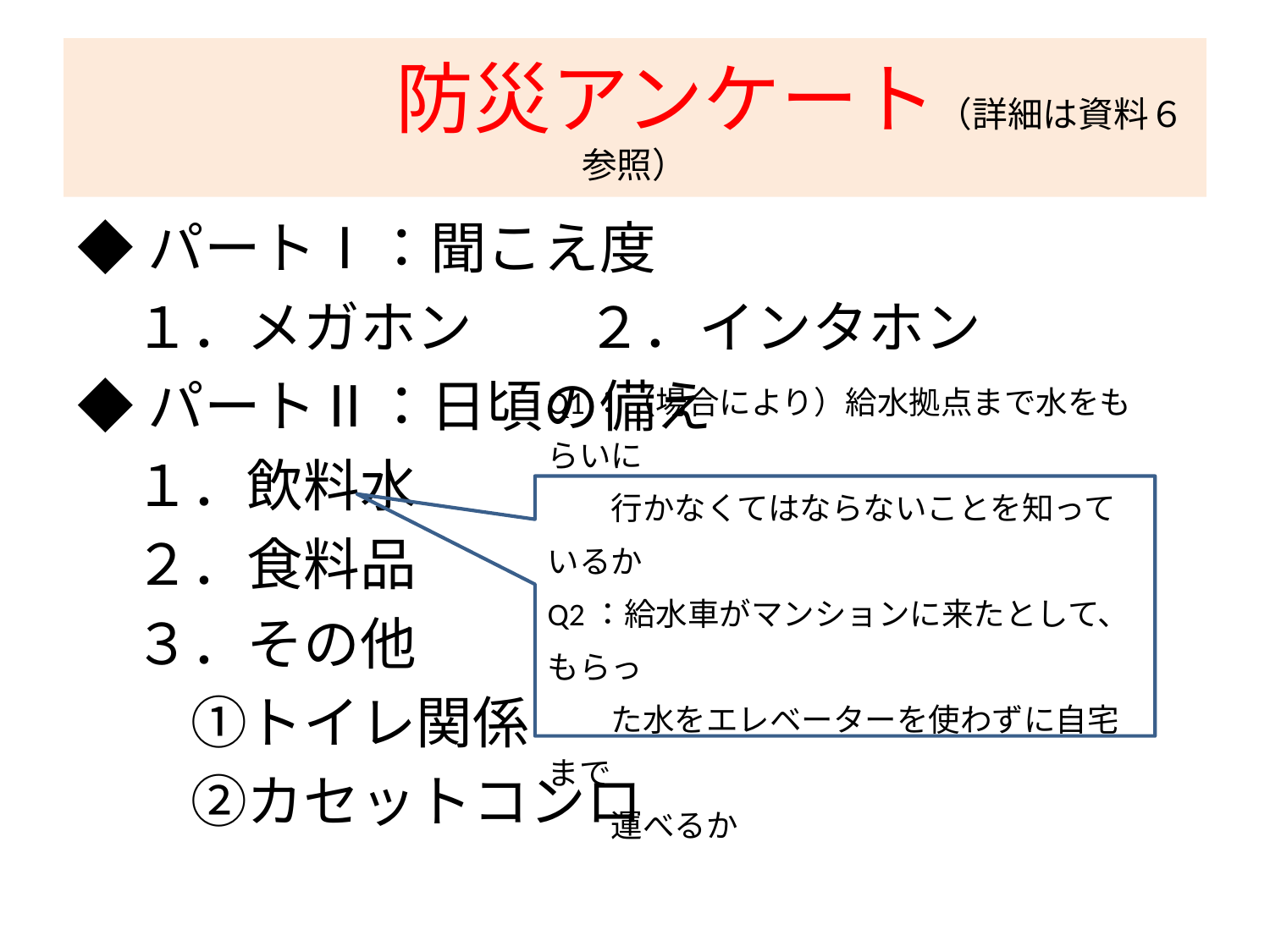

# 防災アンケート（詳細は資料６参照）
◆パートⅠ：聞こえ度
　１．メガホン　　２．インタホン
◆パートⅡ：日頃の備え
　１．飲料水
　２．食料品
　３．その他
　　①トイレ関係
　　②カセットコンロ

Q1：（場合により）給水拠点まで水をもらいに
　　行かなくてはならないことを知っているか
Q2：給水車がマンションに来たとして、もらっ
　　た水をエレベーターを使わずに自宅まで
　　運べるか